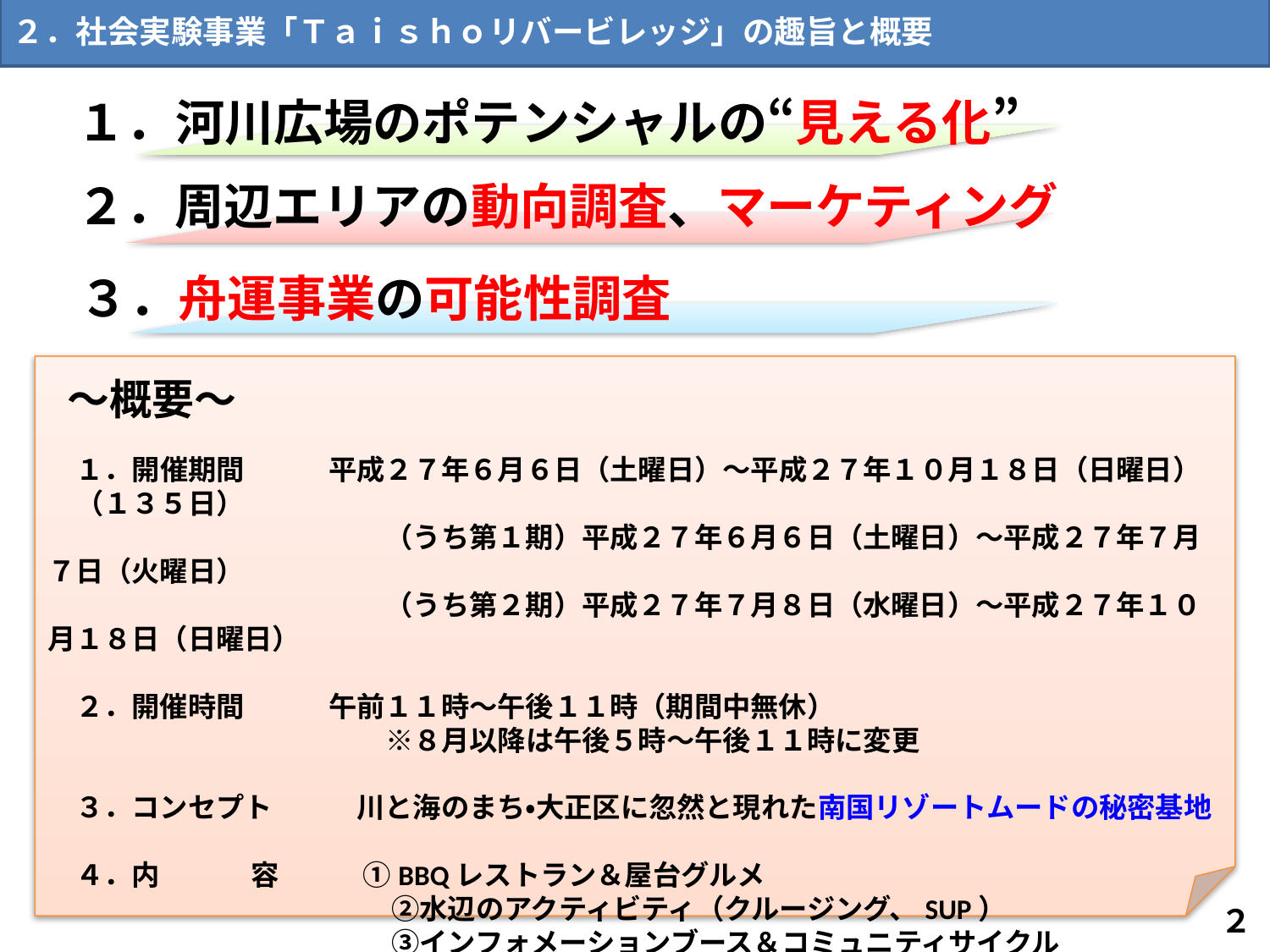

２．社会実験事業「Ｔａｉｓｈｏリバービレッジ」の趣旨と概要
１．河川広場のポテンシャルの“見える化”

２．周辺エリアの動向調査、マーケティング

３．舟運事業の可能性調査

～概要～
　１．開催期間　　　平成２７年６月６日（土曜日）～平成２７年１０月１８日（日曜日）　（１３５日）
　　　　　　　　　　　　（うち第１期）平成２７年６月６日（土曜日）～平成２７年７月７日（火曜日）
　　　　　　　　　　　　（うち第２期）平成２７年７月８日（水曜日）～平成２７年１０月１８日（日曜日）

　２．開催時間　　　午前１１時～午後１１時（期間中無休）
　　　　　　　　　　　　※８月以降は午後５時～午後１１時に変更

　３．コンセプト　　　川と海のまち・大正区に忽然と現れた南国リゾートムードの秘密基地

　４．内　　　 容　　　①BBQレストラン＆屋台グルメ
　　　　　　　　　　　 　②水辺のアクティビティ（クルージング、SUP）
　　　　　　　　　　　 　③インフォメーションブース＆コミュニティサイクル
　　　　　　　　　　　 　④その他パフォーマンス（スペシャルライブなど）
２